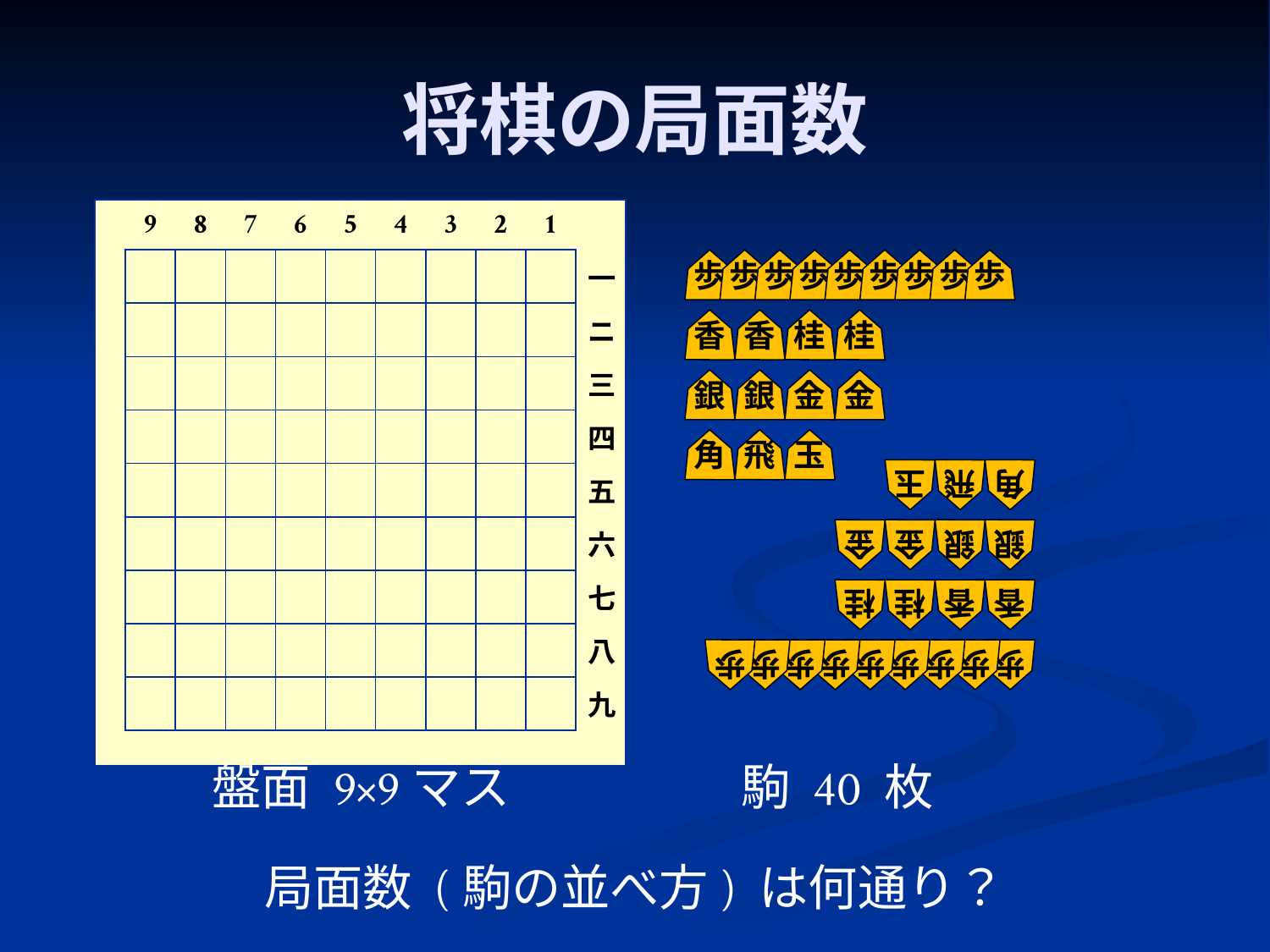

# 将棋の局面数
|  | 9 | 8 | 7 | 6 | 5 | 4 | 3 | 2 | 1 |  |
| --- | --- | --- | --- | --- | --- | --- | --- | --- | --- | --- |
|  |  |  |  |  |  |  |  |  |  | 一 |
|  |  |  |  |  |  |  |  |  |  | ニ |
|  |  |  |  |  |  |  |  |  |  | 三 |
|  |  |  |  |  |  |  |  |  |  | 四 |
|  |  |  |  |  |  |  |  |  |  | 五 |
|  |  |  |  |  |  |  |  |  |  | 六 |
|  |  |  |  |  |  |  |  |  |  | 七 |
|  |  |  |  |  |  |  |  |  |  | 八 |
|  |  |  |  |  |  |  |  |  |  | 九 |
|  |  |  |  |  |  |  |  |  |  |  |
歩
歩
歩
歩
歩
歩
歩
歩
歩
香
香
桂
桂
銀
銀
金
金
角
飛
玉
歩
歩
歩
歩
歩
歩
歩
歩
歩
香
香
桂
桂
銀
銀
金
金
角
飛
玉
盤面 9×9マス
駒 40 枚
局面数 (駒の並べ方) は何通り？